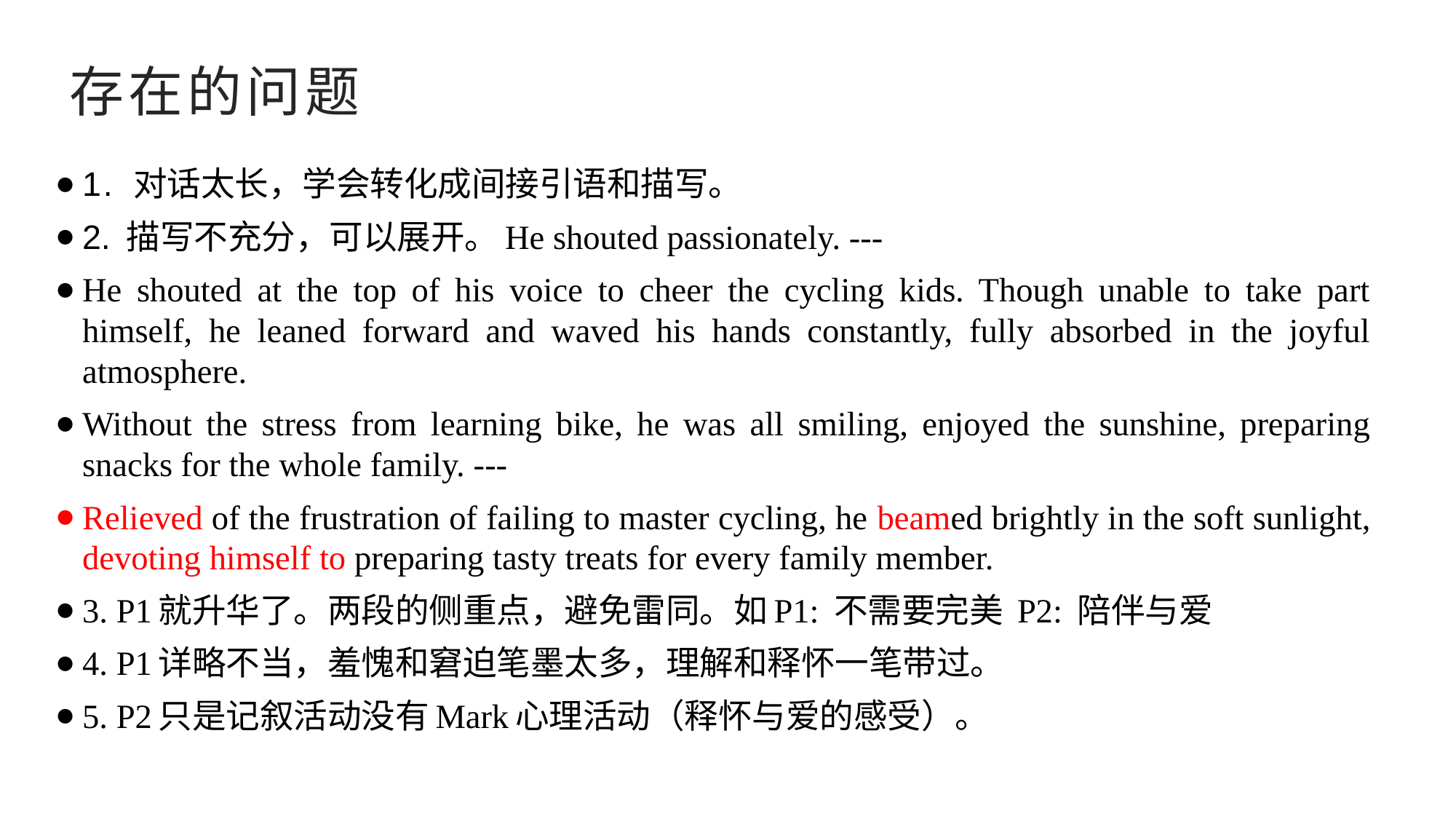

# 存在的问题
1. 对话太长，学会转化成间接引语和描写。
2. 描写不充分，可以展开。He shouted passionately. ---
He shouted at the top of his voice to cheer the cycling kids. Though unable to take part himself, he leaned forward and waved his hands constantly, fully absorbed in the joyful atmosphere.
Without the stress from learning bike, he was all smiling, enjoyed the sunshine, preparing snacks for the whole family. ---
Relieved of the frustration of failing to master cycling, he beamed brightly in the soft sunlight, devoting himself to preparing tasty treats for every family member.
3. P1就升华了。两段的侧重点，避免雷同。如P1: 不需要完美 P2: 陪伴与爱
4. P1详略不当，羞愧和窘迫笔墨太多，理解和释怀一笔带过。
5. P2只是记叙活动没有Mark心理活动（释怀与爱的感受）。